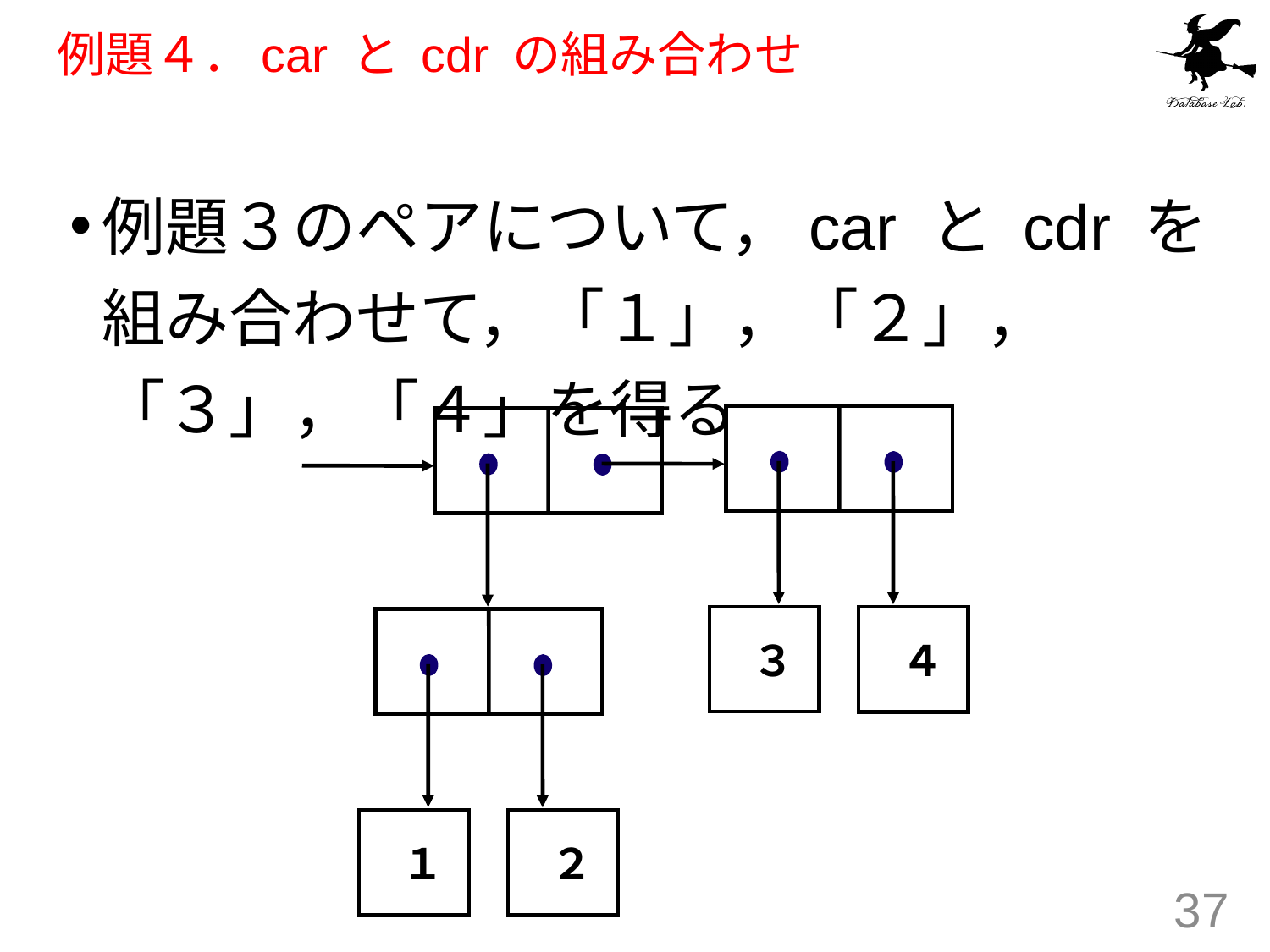

# 例題４．car と cdr の組み合わせ
例題３のペアについて，car と cdr を組み合わせて，「１」，「２」，「３」，「４」を得る

３
４

１
２
37